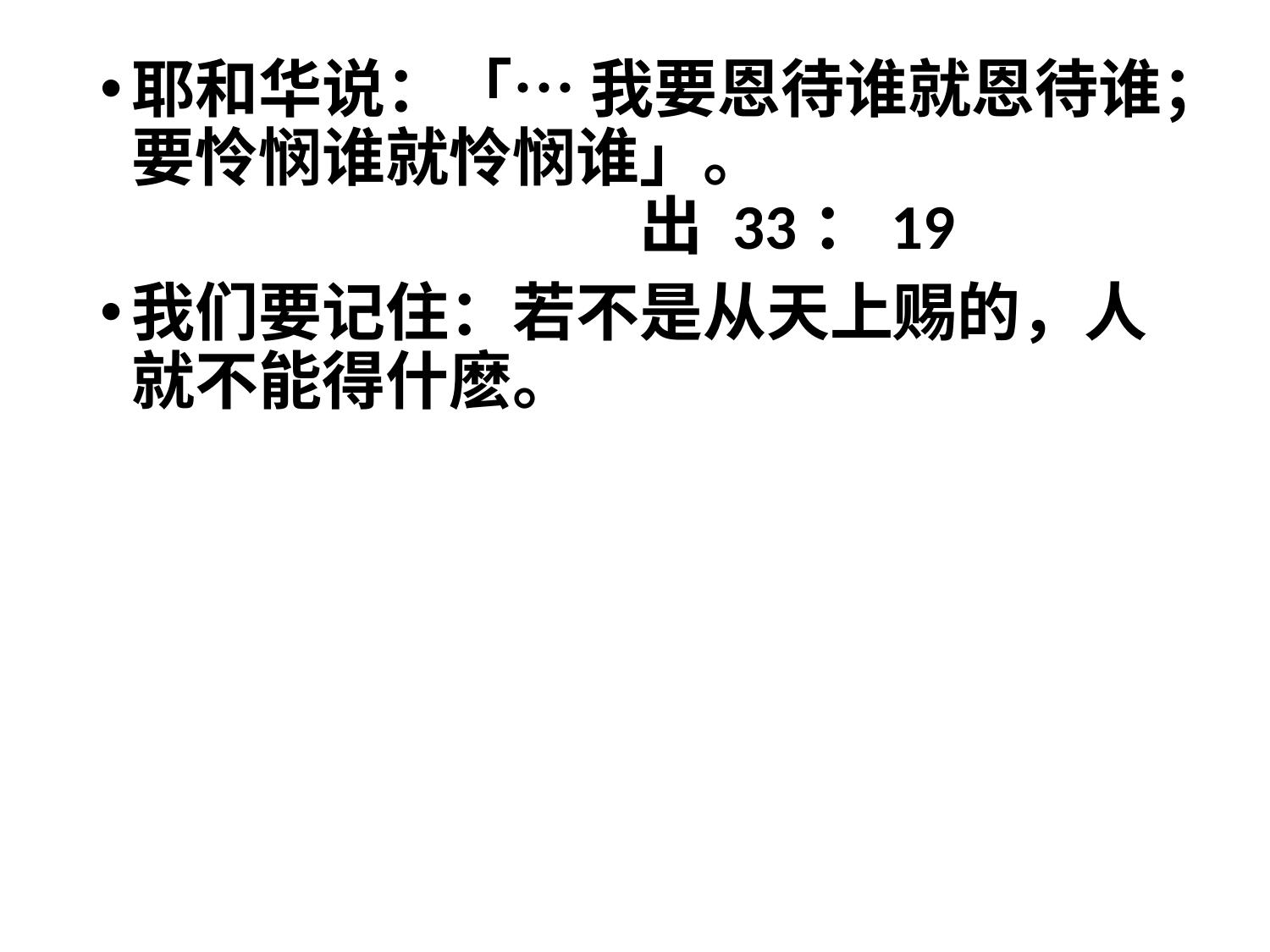

耶和华说：「… 我要恩待谁就恩待谁；要怜悯谁就怜悯谁」。							出 33：19
我们要记住：若不是从天上赐的，人就不能得什麽。